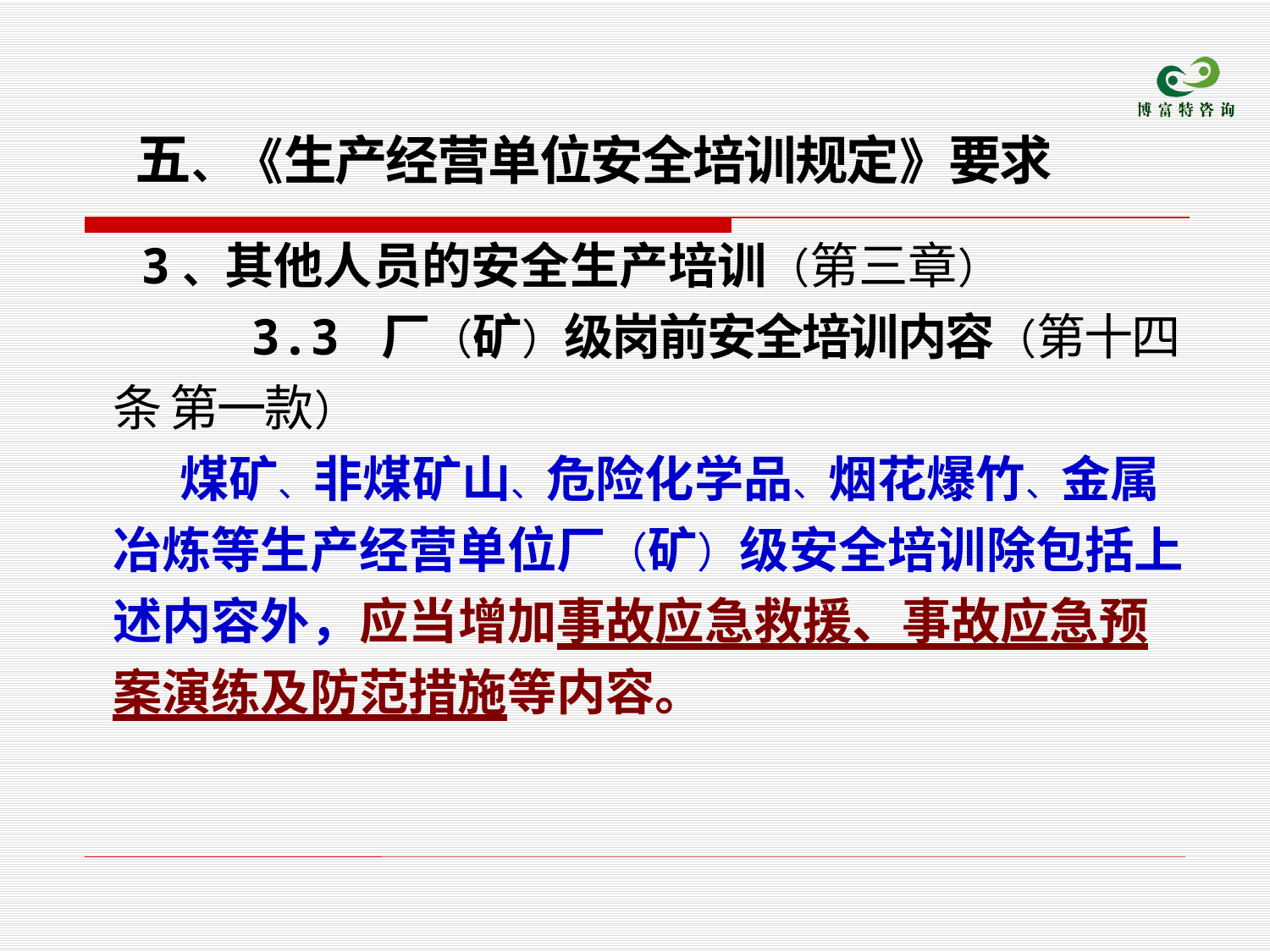

五、《生产经营单位安全培训规定》要求
　      3、其他人员的安全生产培训（第三章）
        3.3 厂（矿）级岗前安全培训内容（第十四条 第一款）
　　   煤矿、非煤矿山、危险化学品、烟花爆竹、金属冶炼等生产经营单位厂（矿）级安全培训除包括上述内容外，应当增加事故应急救援、事故应急预案演练及防范措施等内容。